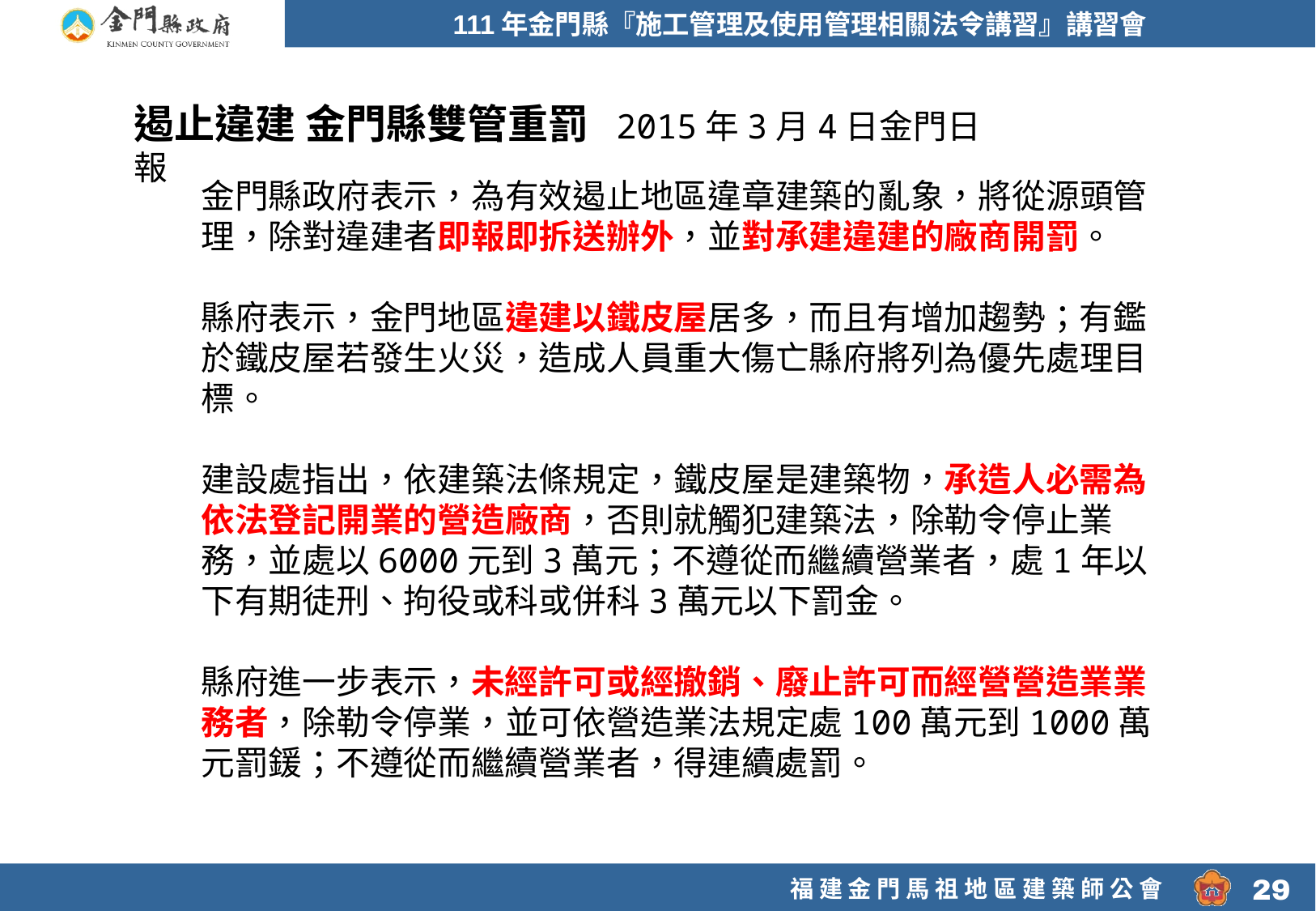

遏止違建 金門縣雙管重罰  2015年3月4日金門日報
金門縣政府表示，為有效遏止地區違章建築的亂象，將從源頭管理，除對違建者即報即拆送辦外，並對承建違建的廠商開罰。

縣府表示，金門地區違建以鐵皮屋居多，而且有增加趨勢；有鑑於鐵皮屋若發生火災，造成人員重大傷亡縣府將列為優先處理目標。

建設處指出，依建築法條規定，鐵皮屋是建築物，承造人必需為依法登記開業的營造廠商，否則就觸犯建築法，除勒令停止業務，並處以6000元到3萬元；不遵從而繼續營業者，處1年以下有期徒刑、拘役或科或併科3萬元以下罰金。

縣府進一步表示，未經許可或經撤銷、廢止許可而經營營造業業務者，除勒令停業，並可依營造業法規定處100萬元到1000萬元罰鍰；不遵從而繼續營業者，得連續處罰。
29